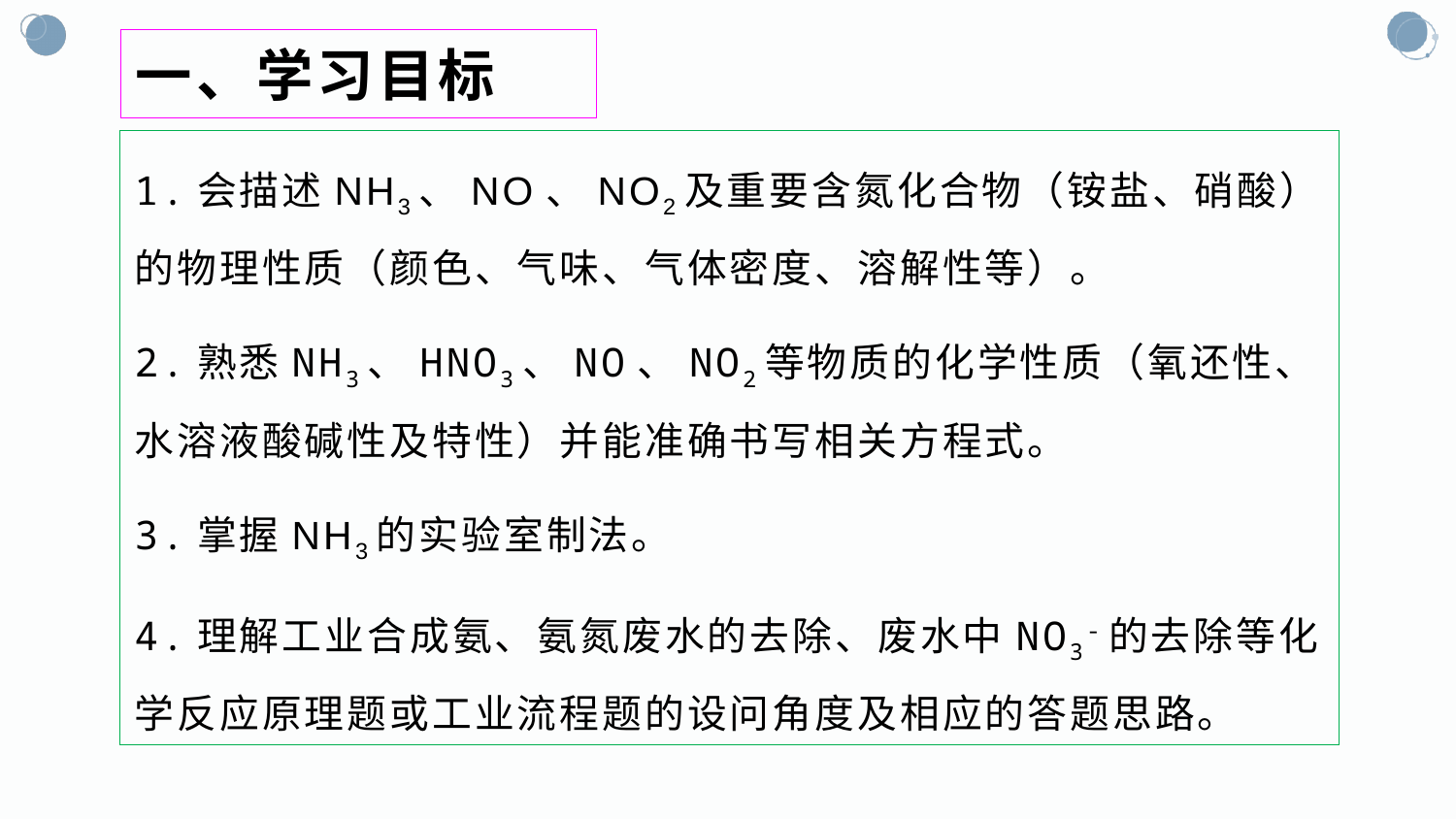

# 一、学习目标
1.会描述NH3、NO、NO2及重要含氮化合物（铵盐、硝酸）的物理性质（颜色、气味、气体密度、溶解性等）。
2.熟悉NH3、HNO3、NO、NO2等物质的化学性质（氧还性、水溶液酸碱性及特性）并能准确书写相关方程式。
3.掌握NH3的实验室制法。
4.理解工业合成氨、氨氮废水的去除、废水中NO3-的去除等化学反应原理题或工业流程题的设问角度及相应的答题思路。